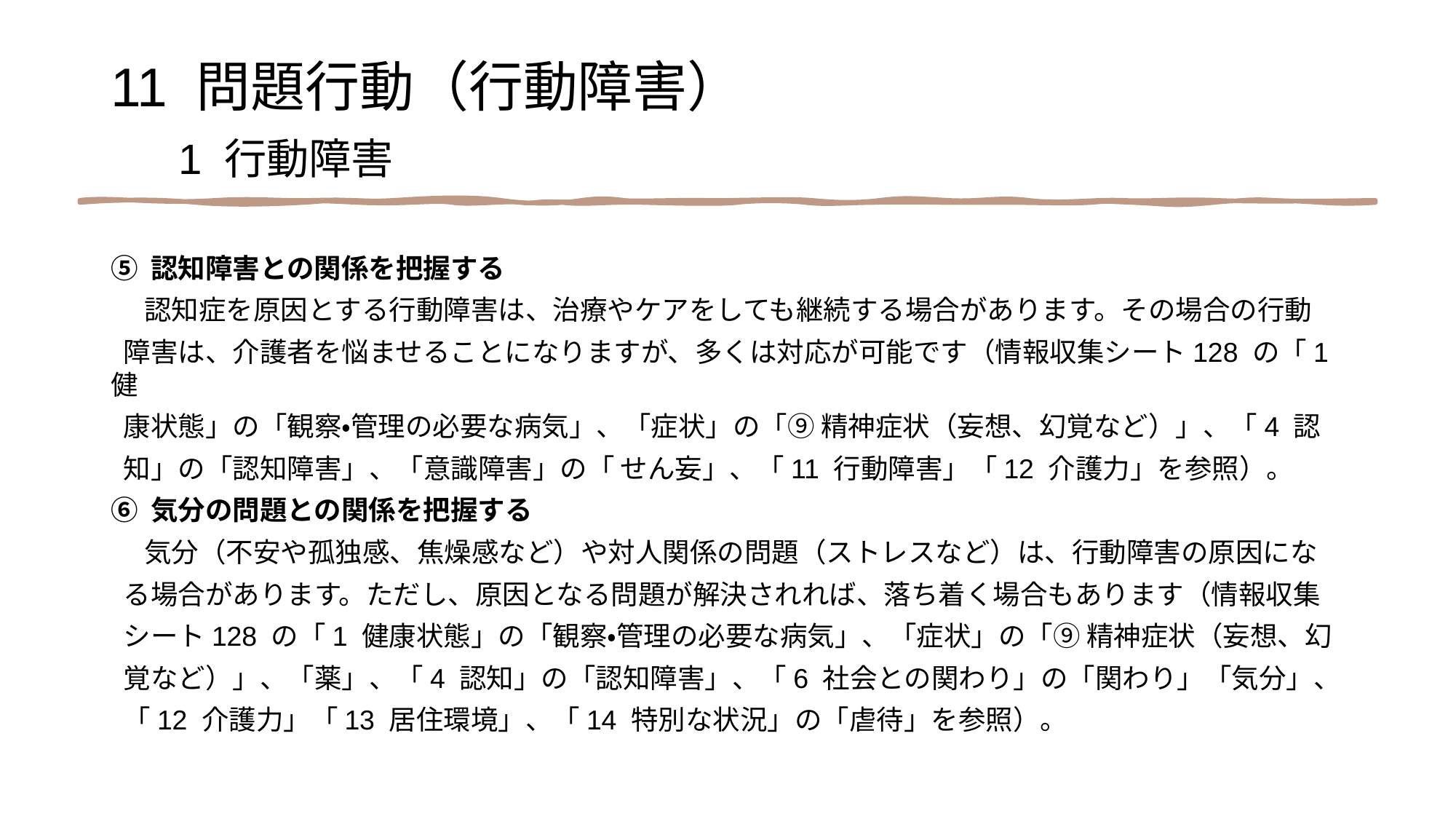

11 問題行動（行動障害）
　1 行動障害

⑤ 認知障害との関係を把握する
　 認知症を原因とする行動障害は、治療やケアをしても継続する場合があります。その場合の行動
 障害は、介護者を悩ませることになりますが、多くは対応が可能です（情報収集シート128 の「1 健
 康状態」の「観察・管理の必要な病気」、「症状」の「⑨ 精神症状（妄想、幻覚など）」、「4 認
 知」の「認知障害」、「意識障害」の「 せん妄」、「11 行動障害」「12 介護力」を参照）。
⑥ 気分の問題との関係を把握する
　 気分（不安や孤独感、焦燥感など）や対人関係の問題（ストレスなど）は、行動障害の原因にな
 る場合があります。ただし、原因となる問題が解決されれば、落ち着く場合もあります（情報収集
 シート128 の「1 健康状態」の「観察・管理の必要な病気」、「症状」の「⑨ 精神症状（妄想、幻
 覚など）」、「薬」、「4 認知」の「認知障害」、「6 社会との関わり」の「関わり」「気分」、
 「12 介護力」「13 居住環境」、「14 特別な状況」の「虐待」を参照）。